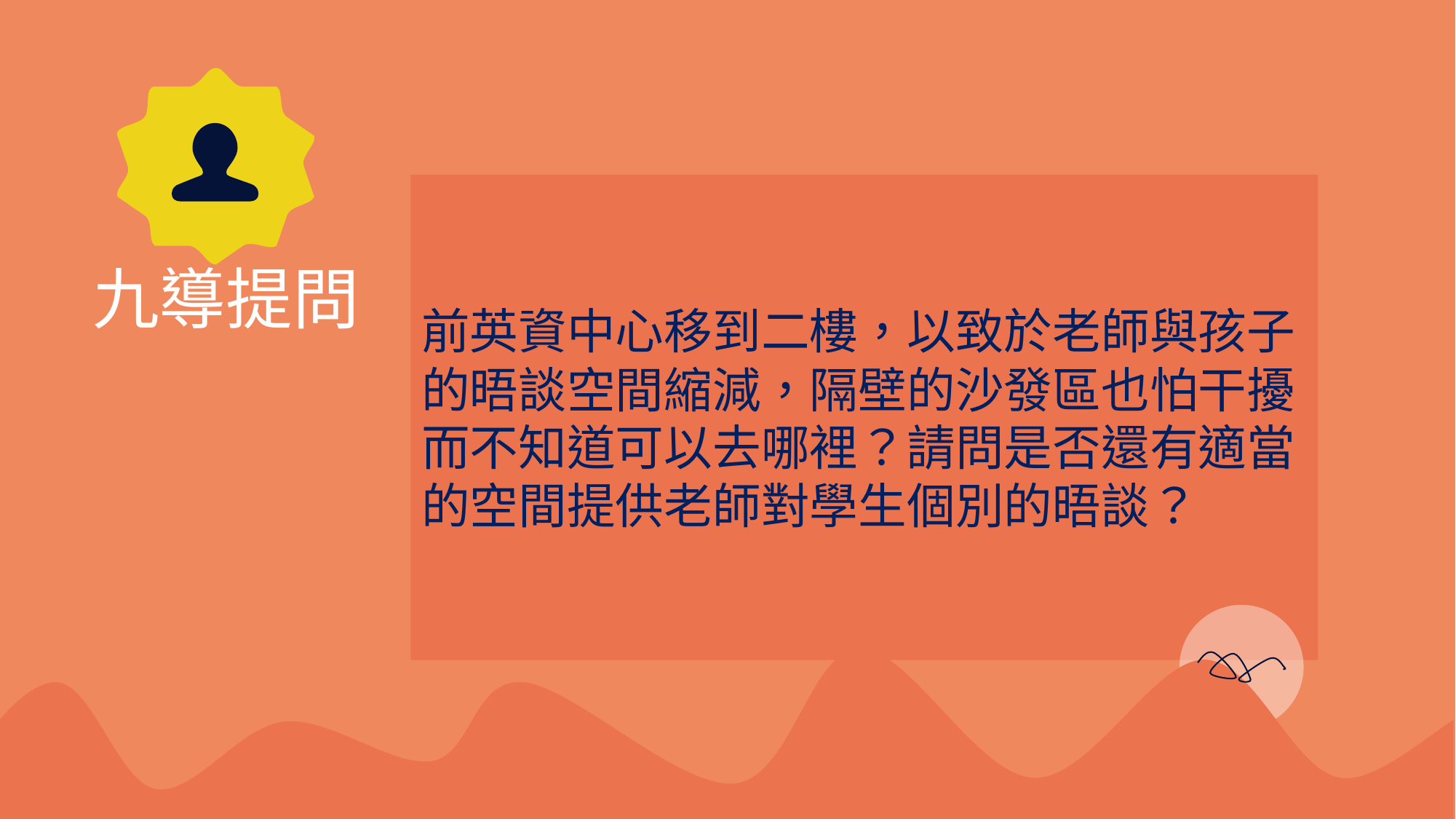

前英資中心移到二樓，以致於老師與孩子的晤談空間縮減，隔壁的沙發區也怕干擾而不知道可以去哪裡？請問是否還有適當的空間提供老師對學生個別的晤談？
九導提問